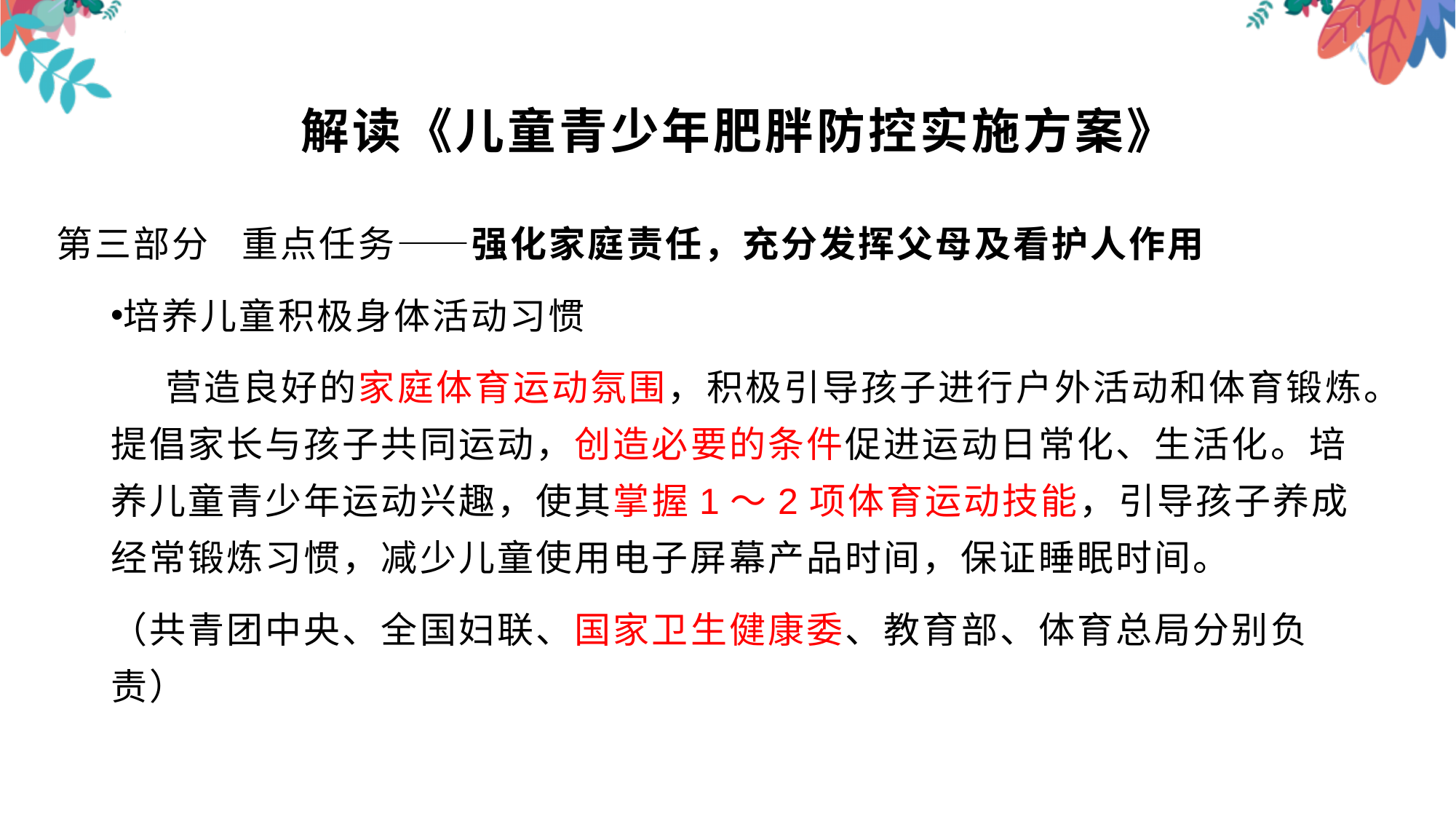

# 解读《儿童青少年肥胖防控实施方案》
第三部分   重点任务——强化家庭责任，充分发挥父母及看护人作用
培养儿童积极身体活动习惯
营造良好的家庭体育运动氛围，积极引导孩子进行户外活动和体育锻炼。提倡家长与孩子共同运动，创造必要的条件促进运动日常化、生活化。培养儿童青少年运动兴趣，使其掌握1～2项体育运动技能，引导孩子养成经常锻炼习惯，减少儿童使用电子屏幕产品时间，保证睡眠时间。
（共青团中央、全国妇联、国家卫生健康委、教育部、体育总局分别负责）